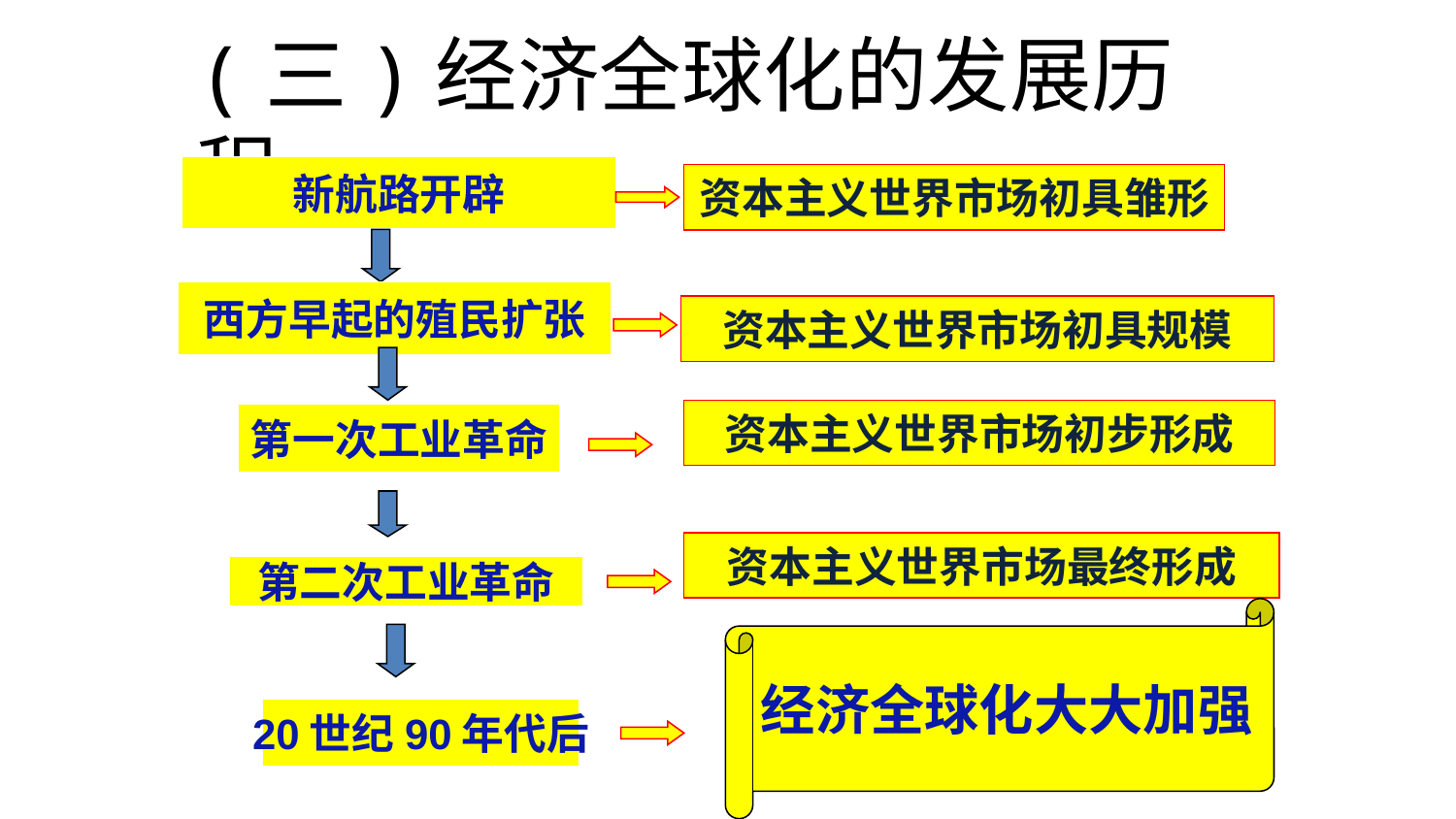

(三)经济全球化的发展历程
新航路开辟

资本主义世界市场初具雏形

西方早起的殖民扩张

资本主义世界市场初具规模

资本主义世界市场初步形成
第一次工业革命

资本主义世界市场最终形成
第二次工业革命

经济全球化大大加强

20世纪90年代后